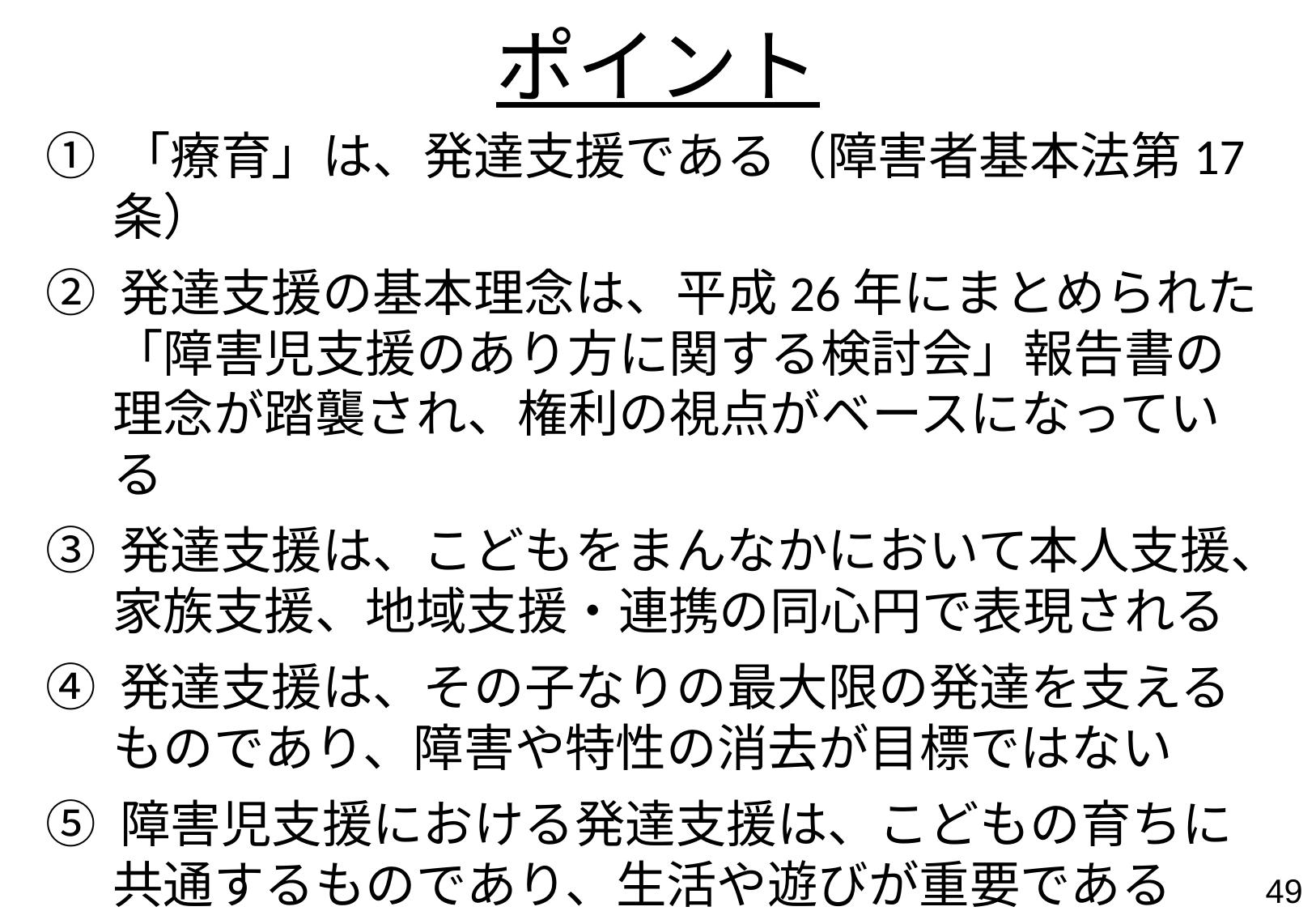

# ポイント
① 「療育」は、発達支援である（障害者基本法第17条）
② 発達支援の基本理念は、平成26年にまとめられた「障害児支援のあり方に関する検討会」報告書の理念が踏襲され、権利の視点がベースになっている
③ 発達支援は、こどもをまんなかにおいて本人支援、家族支援、地域支援・連携の同心円で表現される
④ 発達支援は、その子なりの最大限の発達を支えるものであり、障害や特性の消去が目標ではない
⑤ 障害児支援における発達支援は、こどもの育ちに共通するものであり、生活や遊びが重要である
⑥ 発達支援は科学であり、専門的支援とPDCAが重要
49